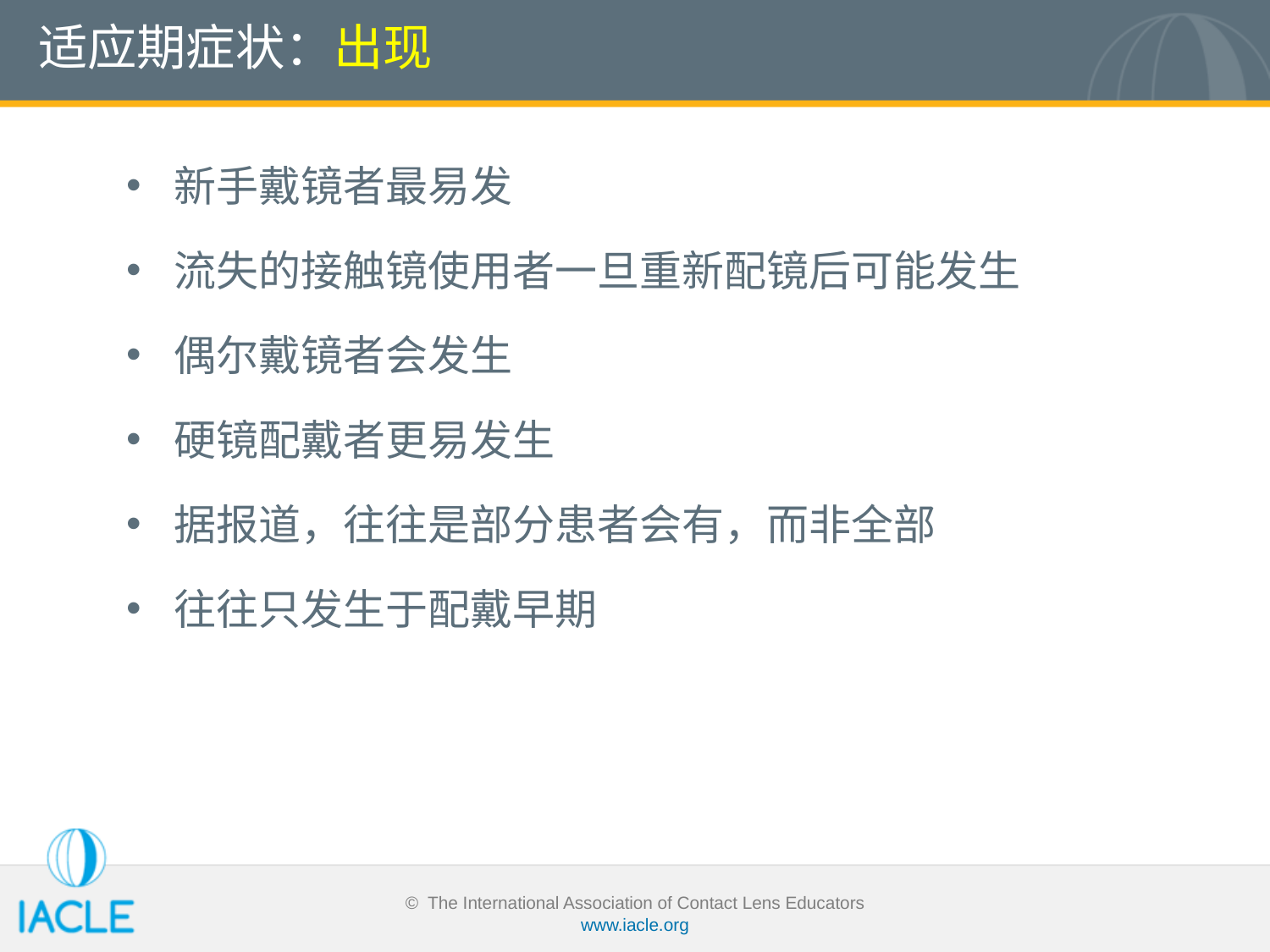

# 适应期症状：出现
新手戴镜者最易发
流失的接触镜使用者一旦重新配镜后可能发生
偶尔戴镜者会发生
硬镜配戴者更易发生
据报道，往往是部分患者会有，而非全部
往往只发生于配戴早期